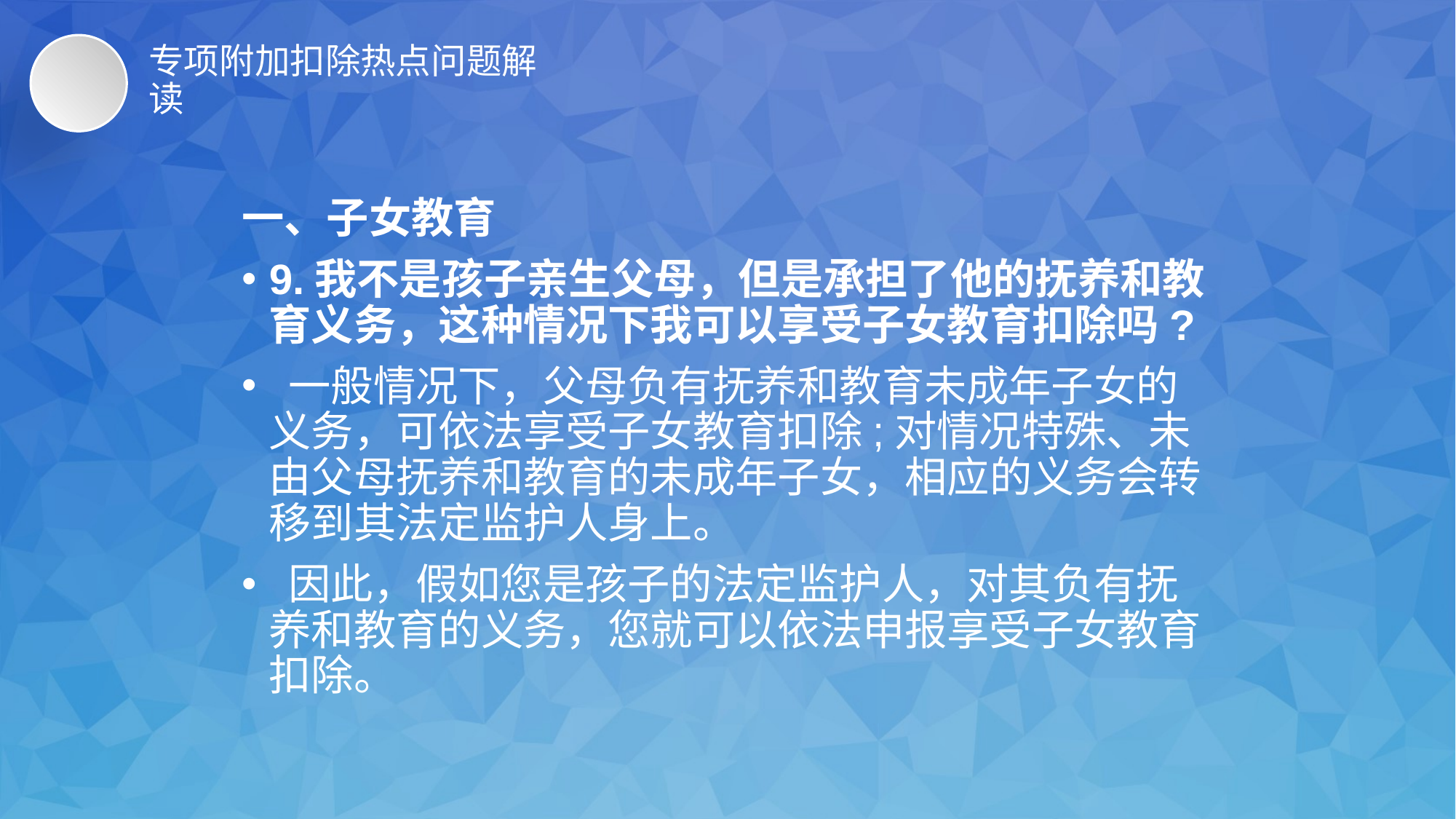

# 专项附加扣除热点问题解读
一、子女教育
9.我不是孩子亲生父母，但是承担了他的抚养和教育义务，这种情况下我可以享受子女教育扣除吗?
 一般情况下，父母负有抚养和教育未成年子女的义务，可依法享受子女教育扣除;对情况特殊、未由父母抚养和教育的未成年子女，相应的义务会转移到其法定监护人身上。
 因此，假如您是孩子的法定监护人，对其负有抚养和教育的义务，您就可以依法申报享受子女教育扣除。